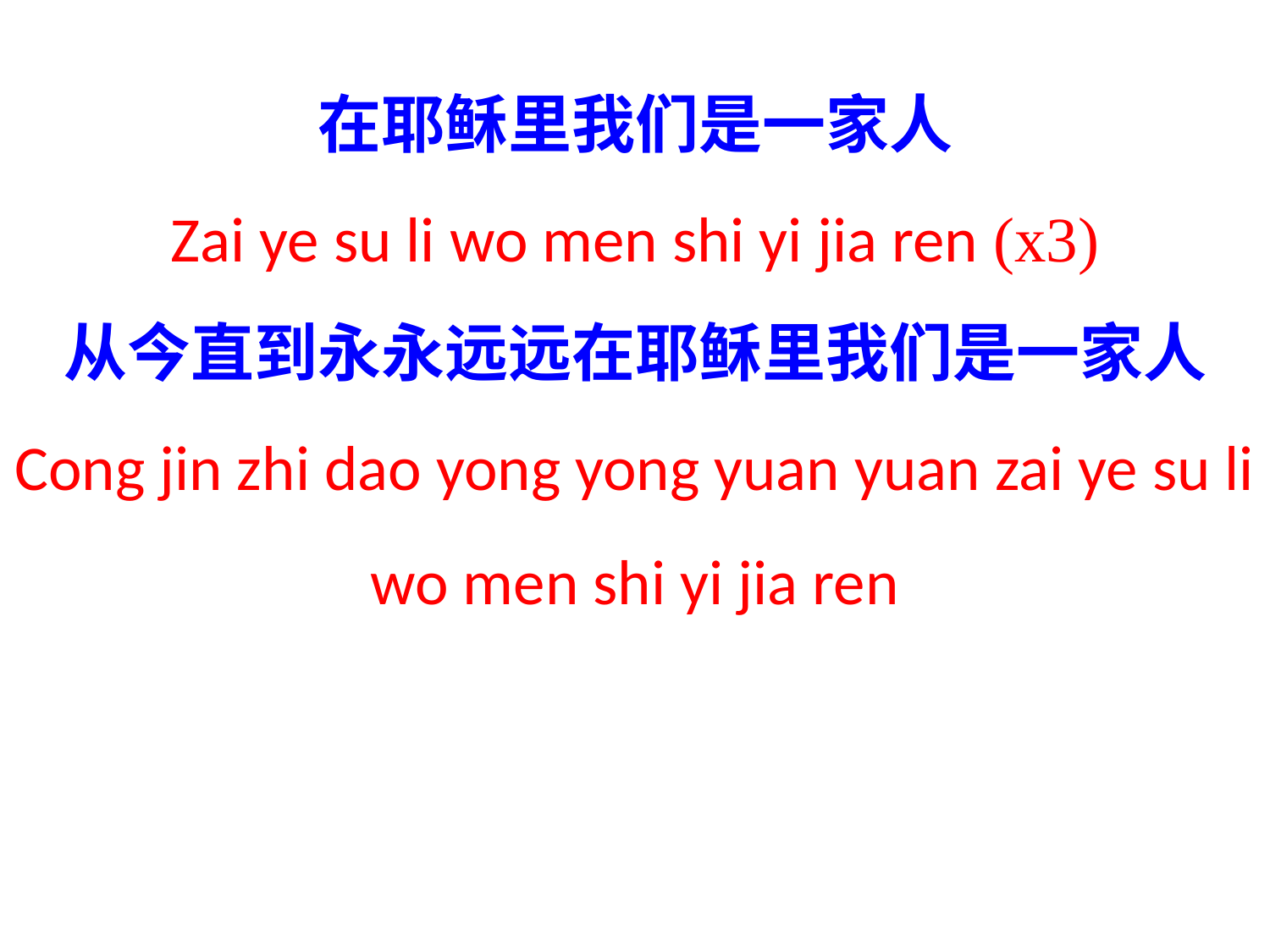

在耶稣里我们是一家人
Zai ye su li wo men shi yi jia ren (x3)
从今直到永永远远在耶稣里我们是一家人
Cong jin zhi dao yong yong yuan yuan zai ye su li wo men shi yi jia ren